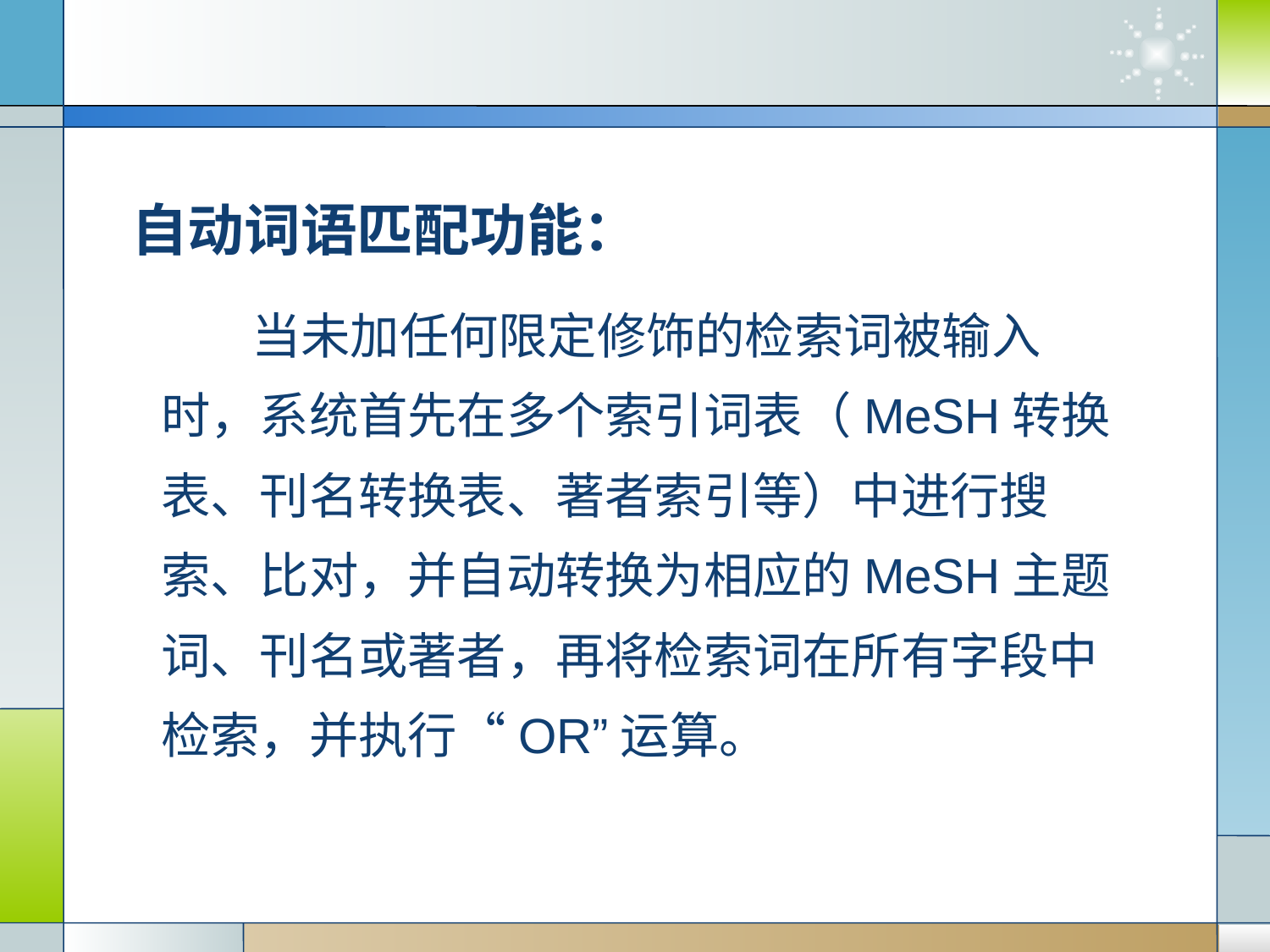

自动词语匹配功能：
       当未加任何限定修饰的检索词被输入时，系统首先在多个索引词表（MeSH转换表、刊名转换表、著者索引等）中进行搜索、比对，并自动转换为相应的MeSH主题词、刊名或著者，再将检索词在所有字段中检索，并执行“OR”运算。